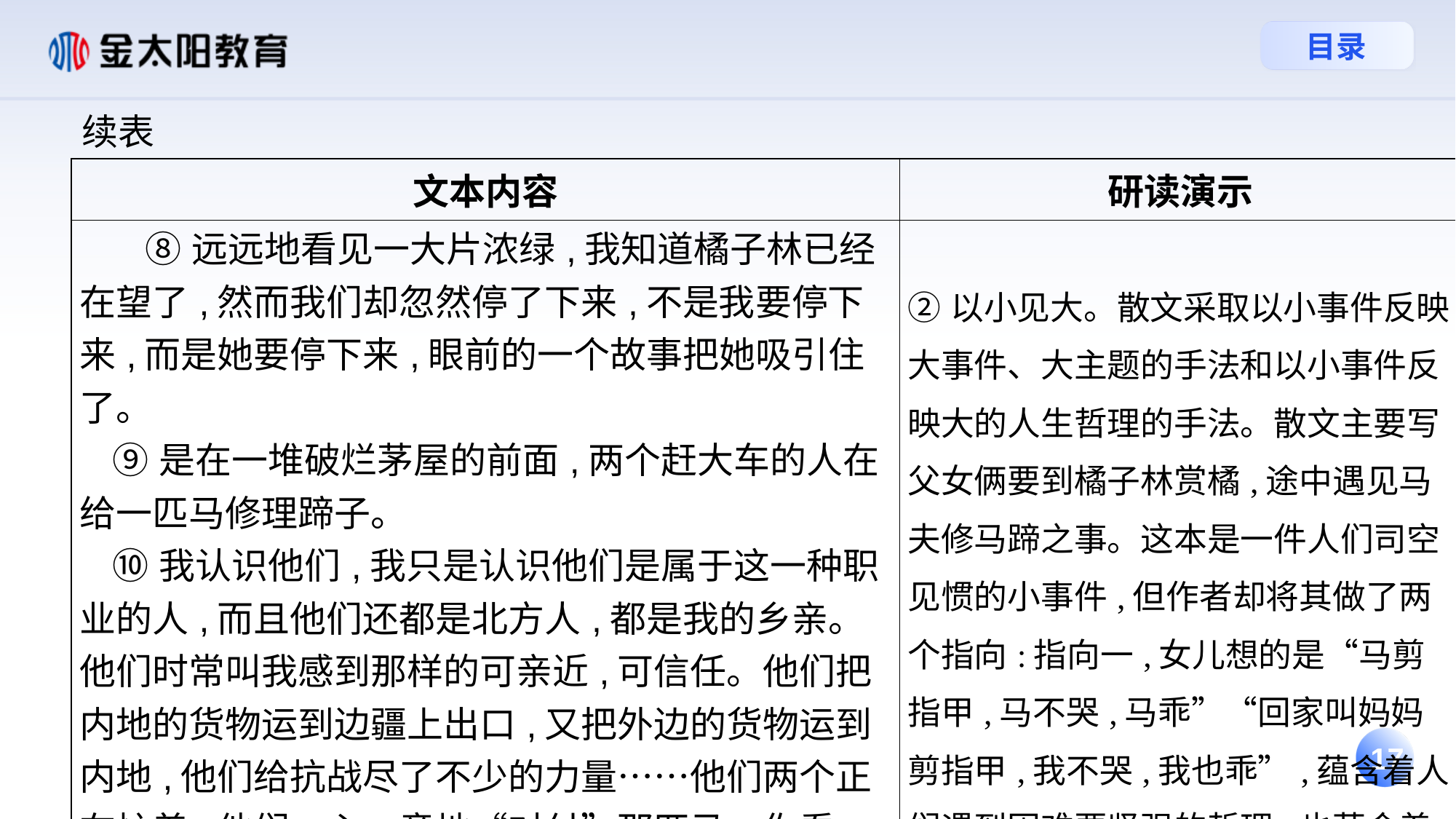

续表

| 文本内容 | 研读演示 |
| --- | --- |
| ⑧远远地看见一大片浓绿,我知道橘子林已经在望了,然而我们却忽然停了下来,不是我要停下来,而是她要停下来,眼前的一个故事把她吸引住了。 ⑨是在一堆破烂茅屋的前面,两个赶大车的人在给一匹马修理蹄子。 ⑩我认识他们,我只是认识他们是属于这一种职业的人,而且他们还都是北方人,都是我的乡亲。他们时常叫我感到那样的可亲近,可信任。他们把内地的货物运到边疆上出口,又把外边的货物运到内地,他们给抗战尽了不少的力量……他们两个正在忙着,他们一心一意地“对付”那匹马。你看,那匹马老老实实地站着,不必拴,也不必笼,它的一对富有感情的眼睛几乎闭起来了。 | ②以小见大。散文采取以小事件反映大事件、大主题的手法和以小事件反映大的人生哲理的手法。散文主要写父女俩要到橘子林赏橘,途中遇见马夫修马蹄之事。这本是一件人们司空见惯的小事件,但作者却将其做了两个指向:指向一,女儿想的是“马剪指甲,马不哭,马乖”“回家叫妈妈剪指甲,我不哭,我也乖”,蕴含着人们遇到困难要坚强的哲理,也蕴含着国家虽遭遇日寇 |